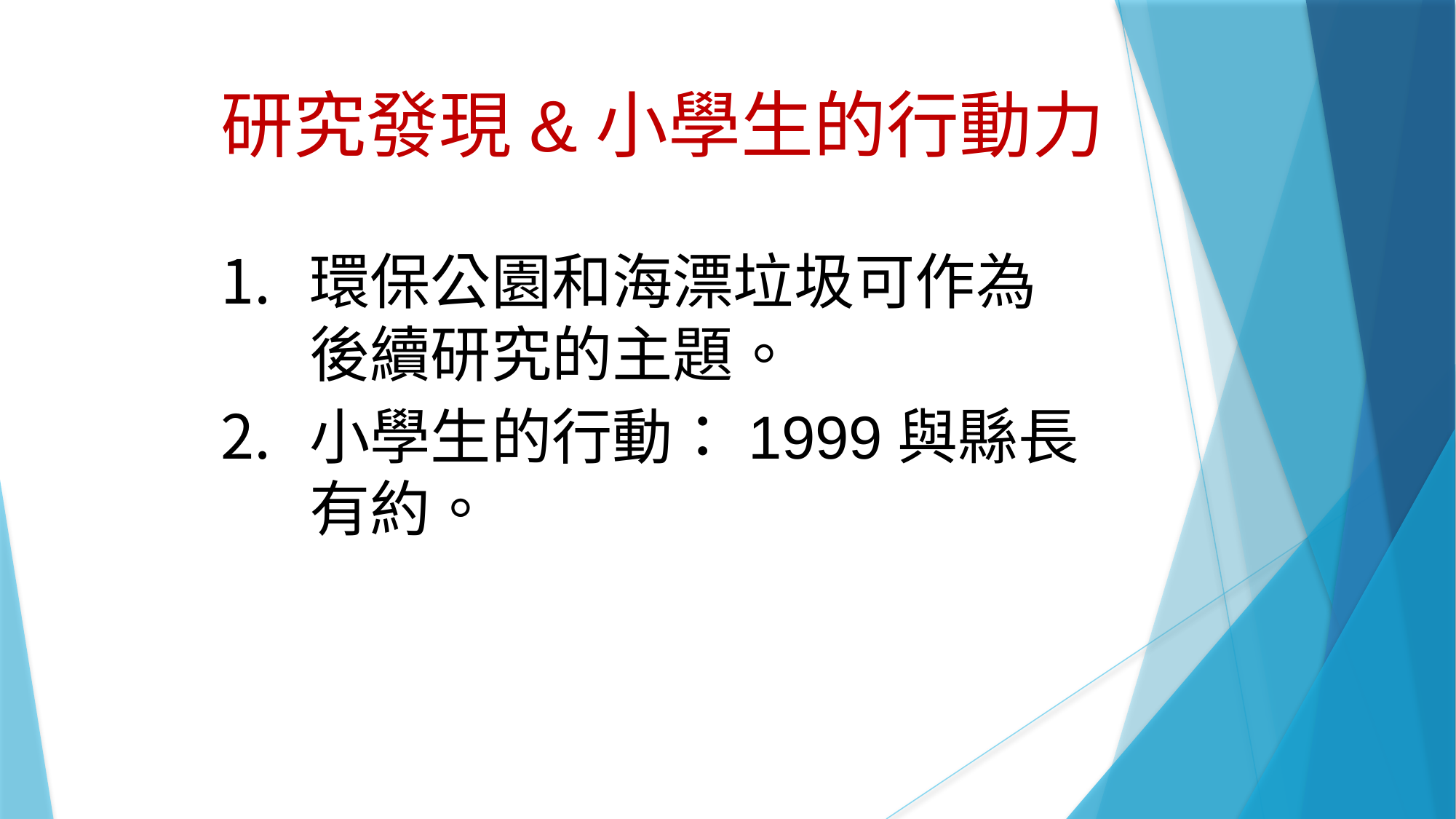

研究發現&小學生的行動力
環保公園和海漂垃圾可作為後續研究的主題。
小學生的行動：1999與縣長有約。